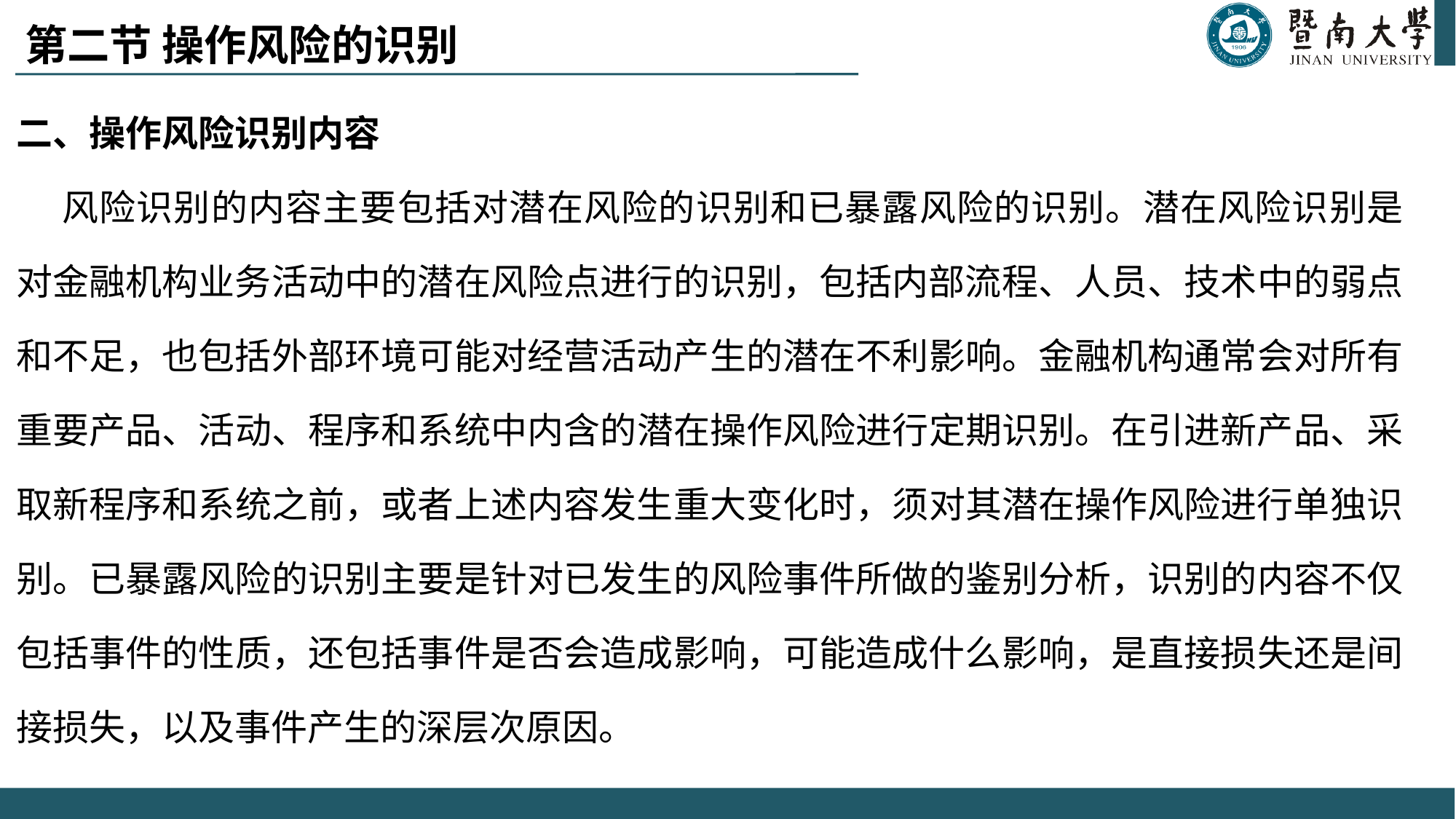

# 第二节 操作风险的识别
二、操作风险识别内容
    风险识别的内容主要包括对潜在风险的识别和已暴露风险的识别。潜在风险识别是对金融机构业务活动中的潜在风险点进行的识别，包括内部流程、人员、技术中的弱点和不足，也包括外部环境可能对经营活动产生的潜在不利影响。金融机构通常会对所有重要产品、活动、程序和系统中内含的潜在操作风险进行定期识别。在引进新产品、采取新程序和系统之前，或者上述内容发生重大变化时，须对其潜在操作风险进行单独识别。已暴露风险的识别主要是针对已发生的风险事件所做的鉴别分析，识别的内容不仅包括事件的性质，还包括事件是否会造成影响，可能造成什么影响，是直接损失还是间接损失，以及事件产生的深层次原因。